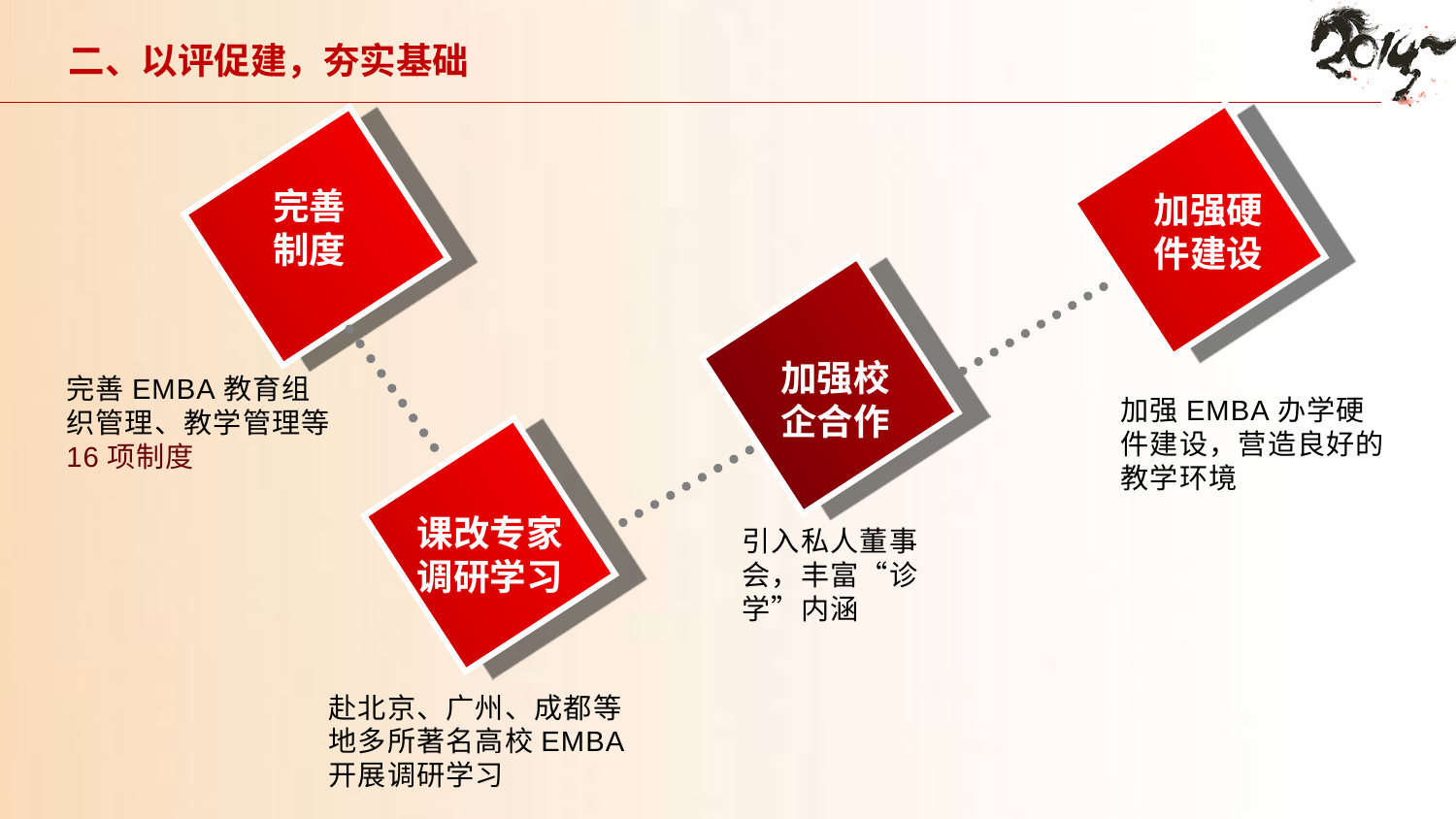

二、以评促建，夯实基础

加强硬
件建设

完善
制度

加强校
企合作

完善EMBA教育组织管理、教学管理等16项制度
加强EMBA办学硬件建设，营造良好的教学环境

课改专家
调研学习
引入私人董事会，丰富“诊学”内涵
赴北京、广州、成都等地多所著名高校EMBA开展调研学习